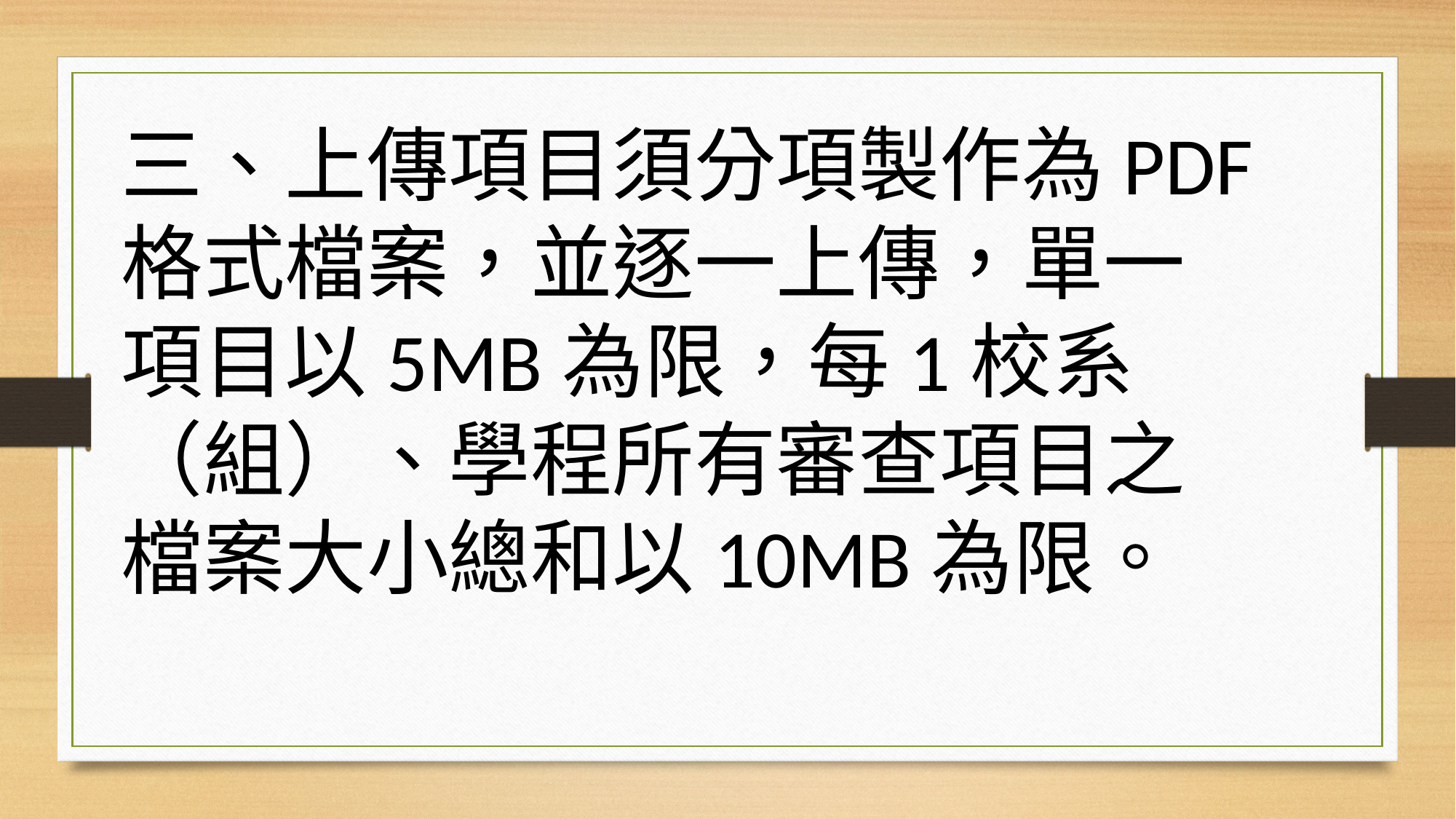

三、上傳項目須分項製作為PDF格式檔案，並逐一上傳，單一項目以5MB為限，每1校系（組）、學程所有審查項目之檔案大小總和以10MB為限。